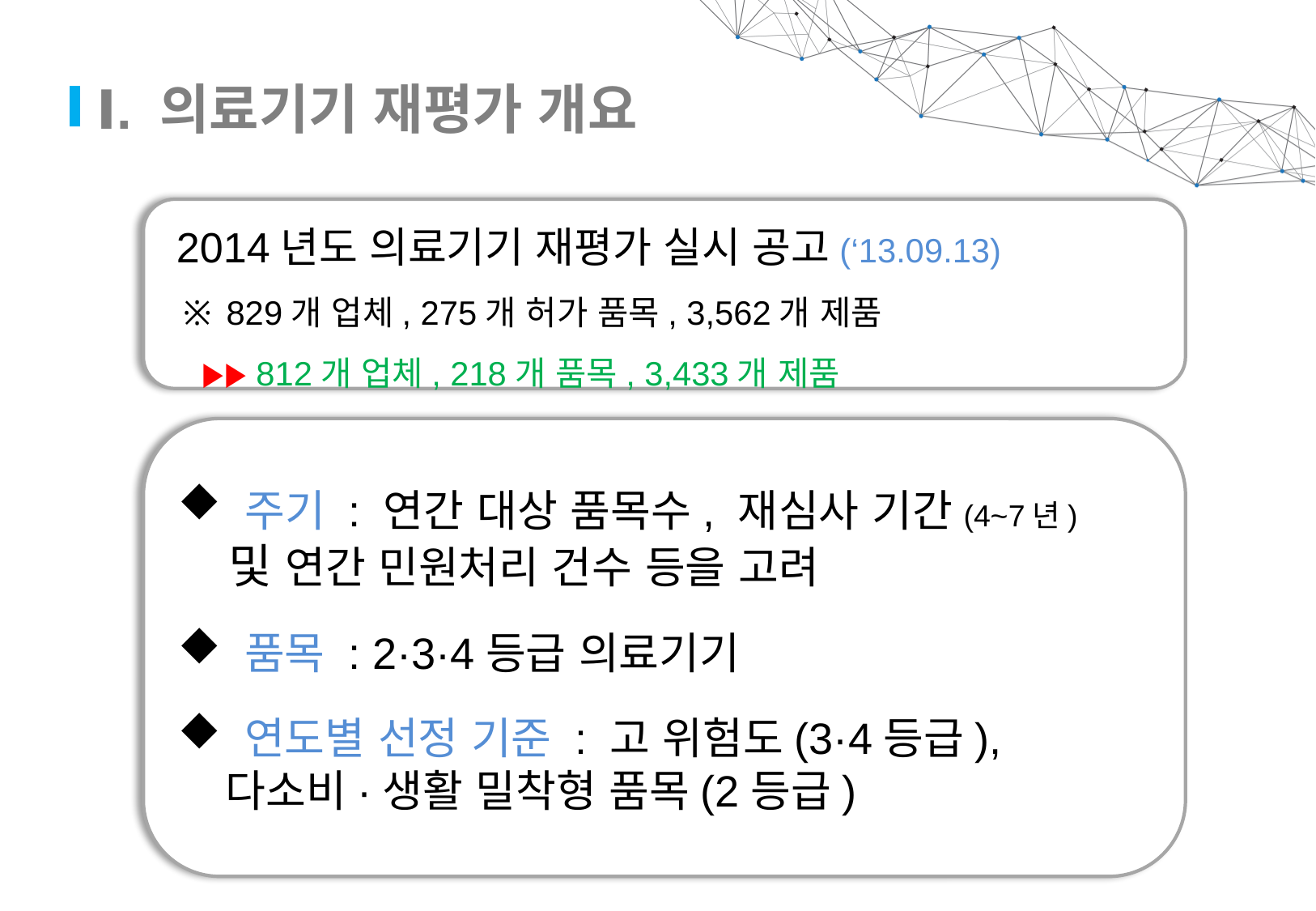

# Ⅰ. 의료기기 재평가 개요
 2014년도 의료기기 재평가 실시 공고(‘13.09.13)
  ※ 829개 업체, 275개 허가 품목, 3,562개 제품
    ▶▶ 812개 업체, 218개 품목, 3,433개 제품
 주기 : 연간 대상 품목수, 재심사 기간(4~7년) 	    및 연간 민원처리 건수 등을 고려

 품목 : 2·3·4등급 의료기기

 연도별 선정 기준 : 고 위험도(3·4등급),
   다소비·생활 밀착형 품목(2등급)